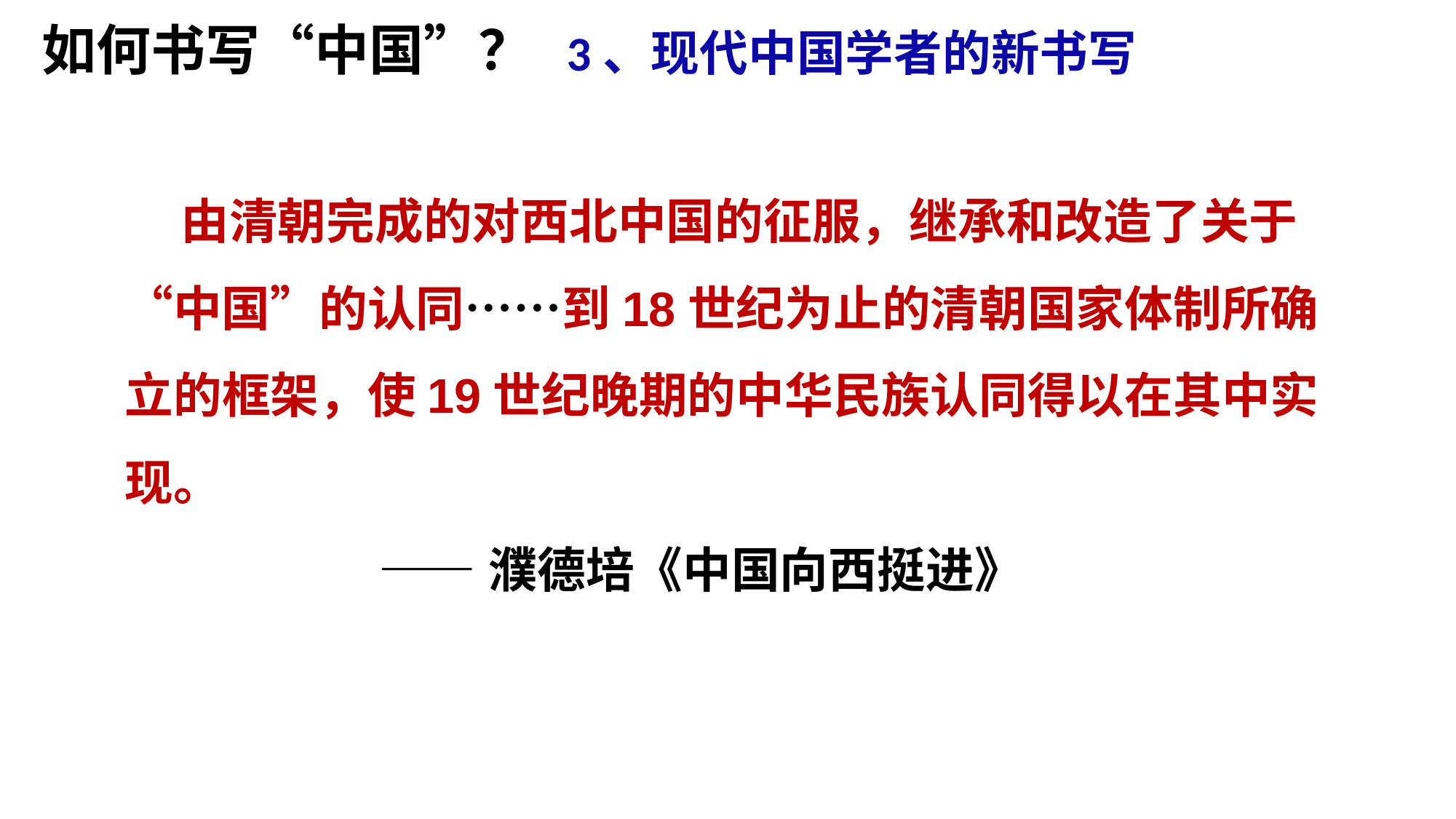

如何书写“中国”？
3、现代中国学者的新书写
    由清朝完成的对西北中国的征服，继承和改造了关于“中国”的认同……到18世纪为止的清朝国家体制所确立的框架，使19世纪晚期的中华民族认同得以在其中实现。
                       ——濮德培《中国向西挺进》